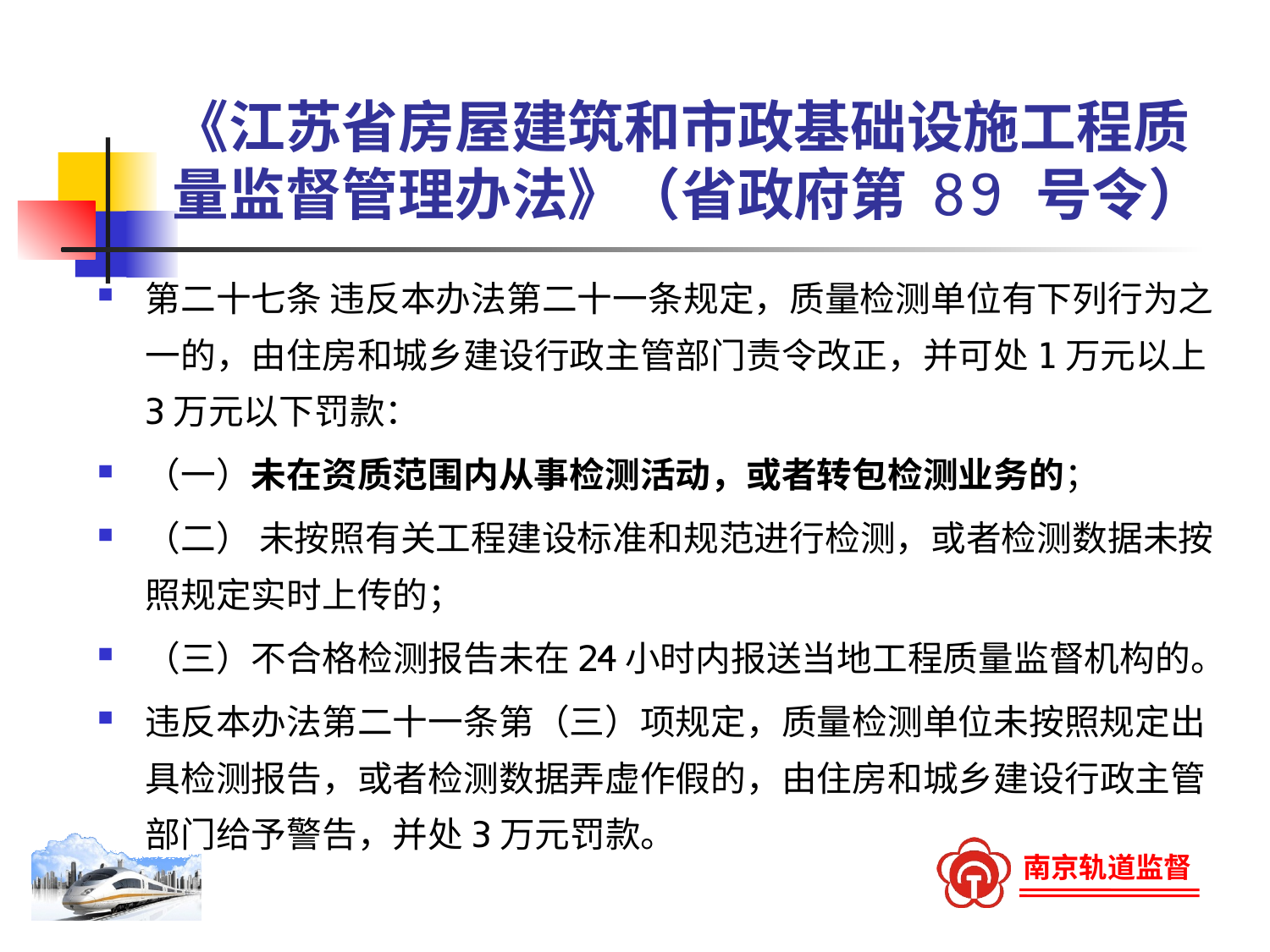

# 《江苏省房屋建筑和市政基础设施工程质量监督管理办法》（省政府第 89 号令）
第二十七条 违反本办法第二十一条规定，质量检测单位有下列行为之一的，由住房和城乡建设行政主管部门责令改正，并可处1万元以上3万元以下罚款：
（一）未在资质范围内从事检测活动，或者转包检测业务的；
（二） 未按照有关工程建设标准和规范进行检测，或者检测数据未按照规定实时上传的；
（三）不合格检测报告未在24小时内报送当地工程质量监督机构的。
违反本办法第二十一条第（三）项规定，质量检测单位未按照规定出具检测报告，或者检测数据弄虚作假的，由住房和城乡建设行政主管部门给予警告，并处3万元罚款。